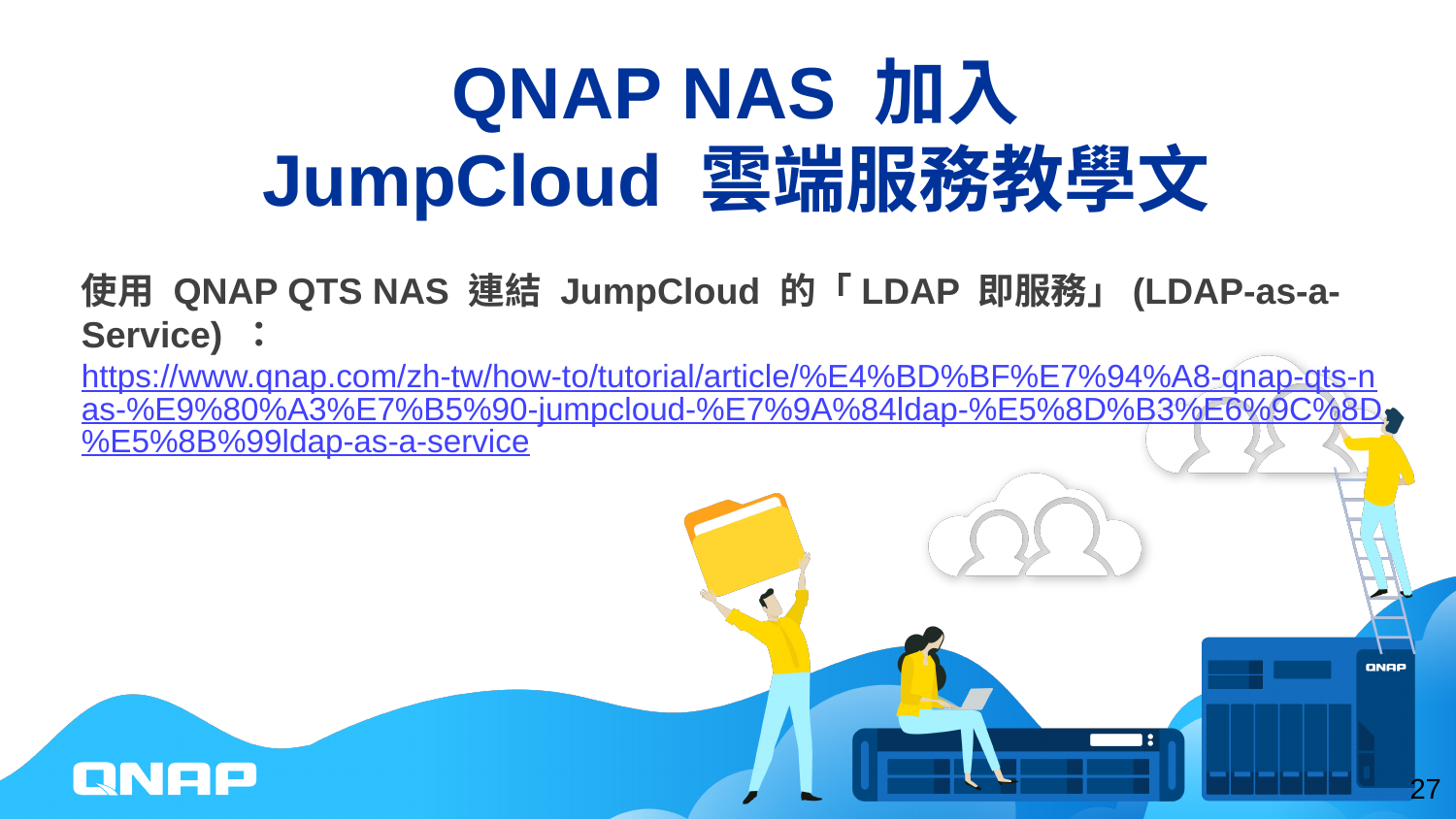

# QNAP NAS 加入 JumpCloud 雲端服務教學文
使用 QNAP QTS NAS 連結 JumpCloud 的「LDAP 即服務」(LDAP-as-a-Service) ：
https://www.qnap.com/zh-tw/how-to/tutorial/article/%E4%BD%BF%E7%94%A8-qnap-qts-nas-%E9%80%A3%E7%B5%90-jumpcloud-%E7%9A%84ldap-%E5%8D%B3%E6%9C%8D%E5%8B%99ldap-as-a-service
27